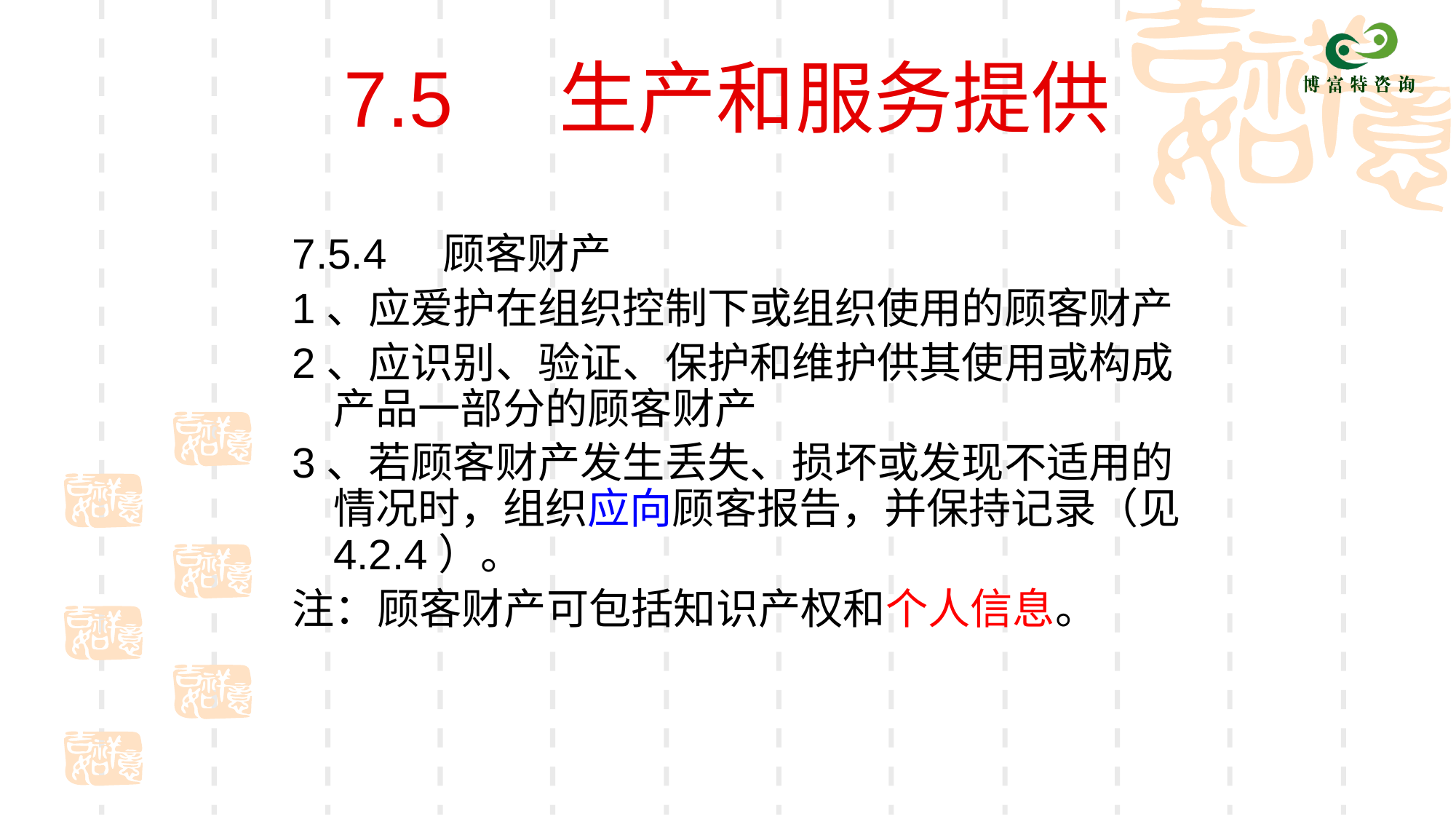

# 7.5    生产和服务提供
7.5.4	顾客财产
1、应爱护在组织控制下或组织使用的顾客财产
2、应识别、验证、保护和维护供其使用或构成产品一部分的顾客财产
3、若顾客财产发生丢失、损坏或发现不适用的情况时，组织应向顾客报告，并保持记录（见4.2.4）。
注：顾客财产可包括知识产权和个人信息。